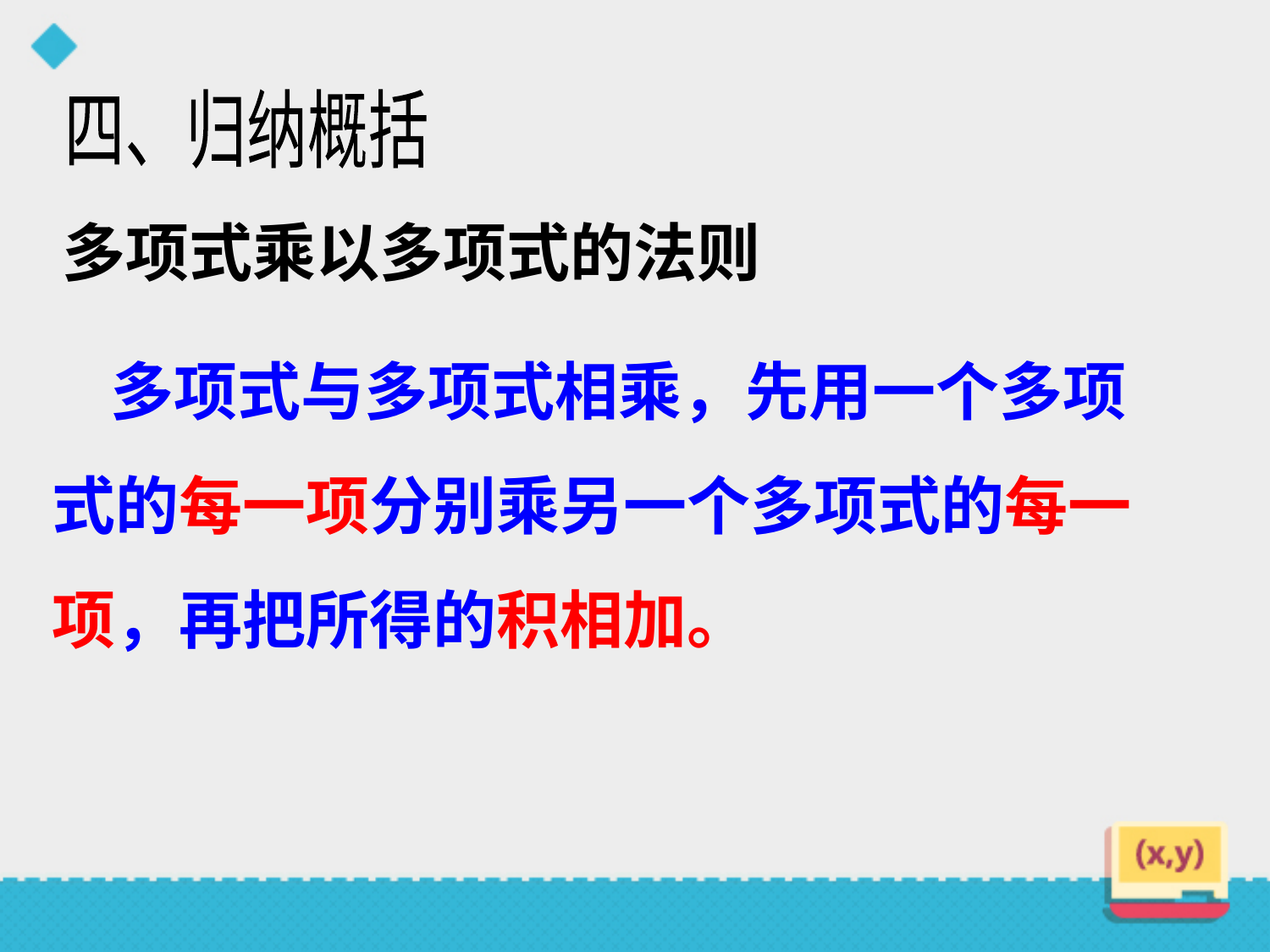

四、归纳概括
多项式乘以多项式的法则
   多项式与多项式相乘，先用一个多项式的每一项分别乘另一个多项式的每一项，再把所得的积相加。